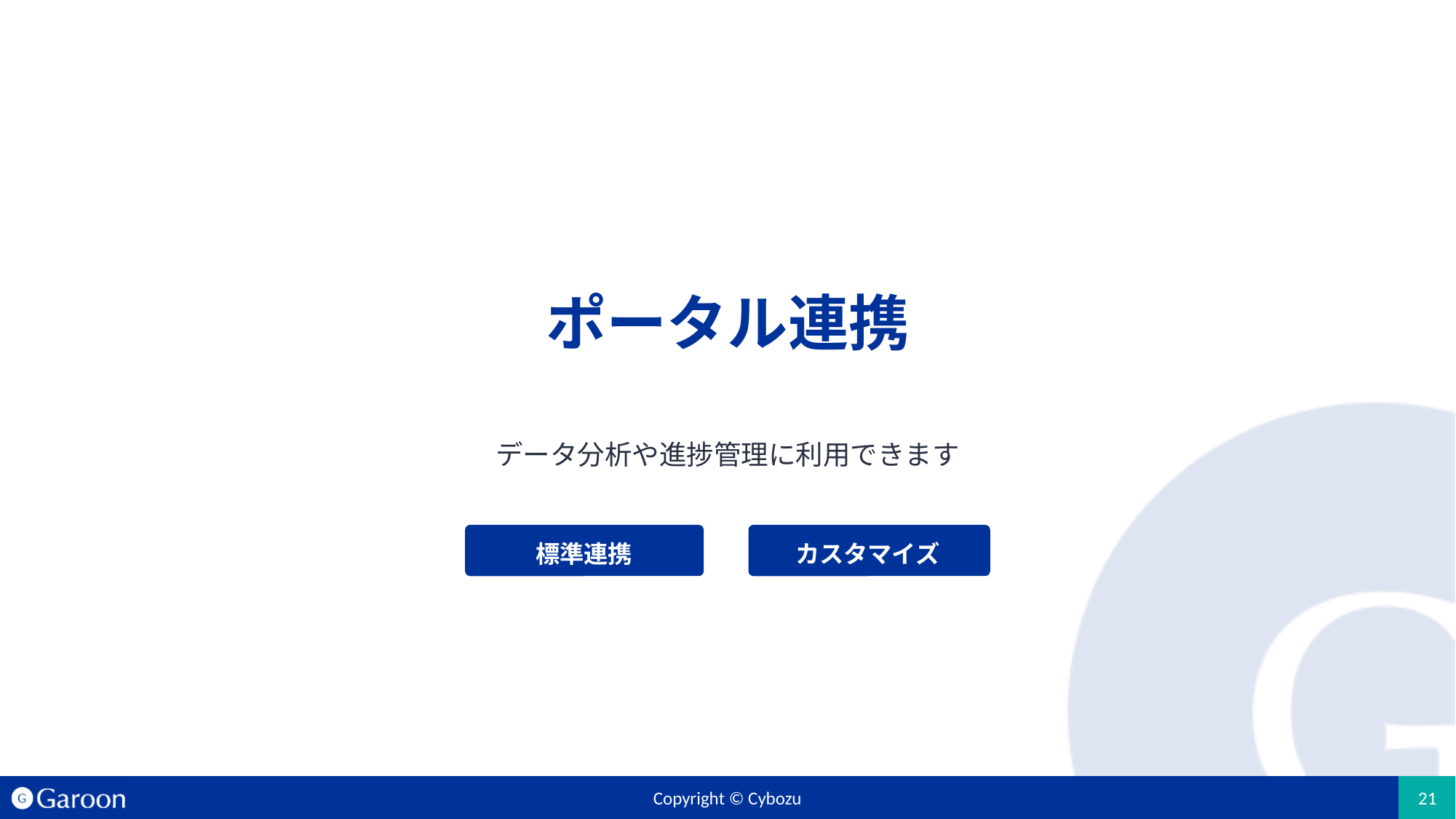

# ポータル連携
データ分析や進捗管理に利用できます

標準連携

カスタマイズ